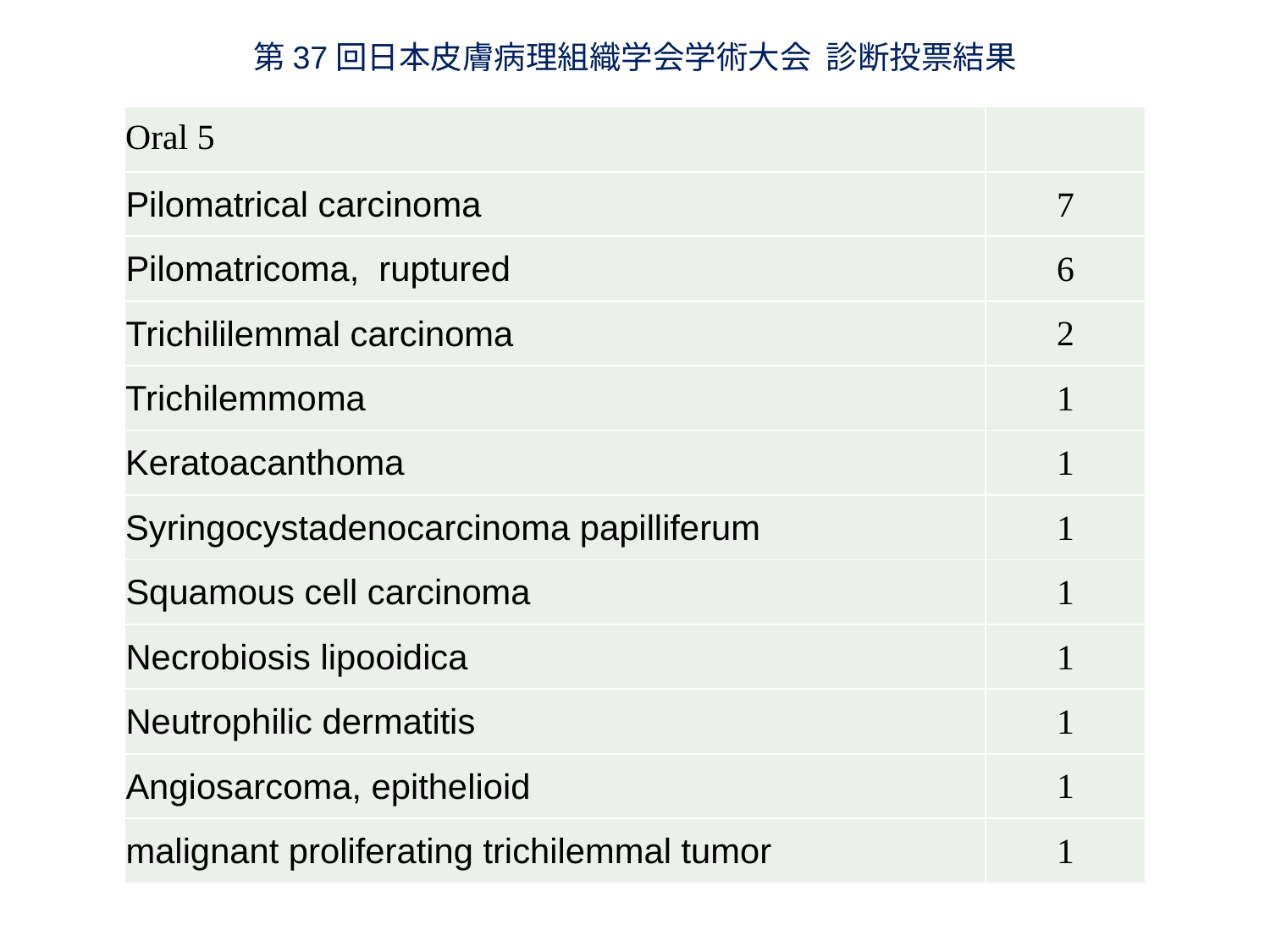

第37回日本皮膚病理組織学会学術大会  診断投票結果
| Oral 5 |  |
| --- | --- |
| Pilomatrical carcinoma | 7 |
| Pilomatricoma, ruptured | 6 |
| Trichililemmal carcinoma | 2 |
| Trichilemmoma | 1 |
| Keratoacanthoma | 1 |
| Syringocystadenocarcinoma papilliferum | 1 |
| Squamous cell carcinoma | 1 |
| Necrobiosis lipooidica | 1 |
| Neutrophilic dermatitis | 1 |
| Angiosarcoma, epithelioid | 1 |
| malignant proliferating trichilemmal tumor | 1 |